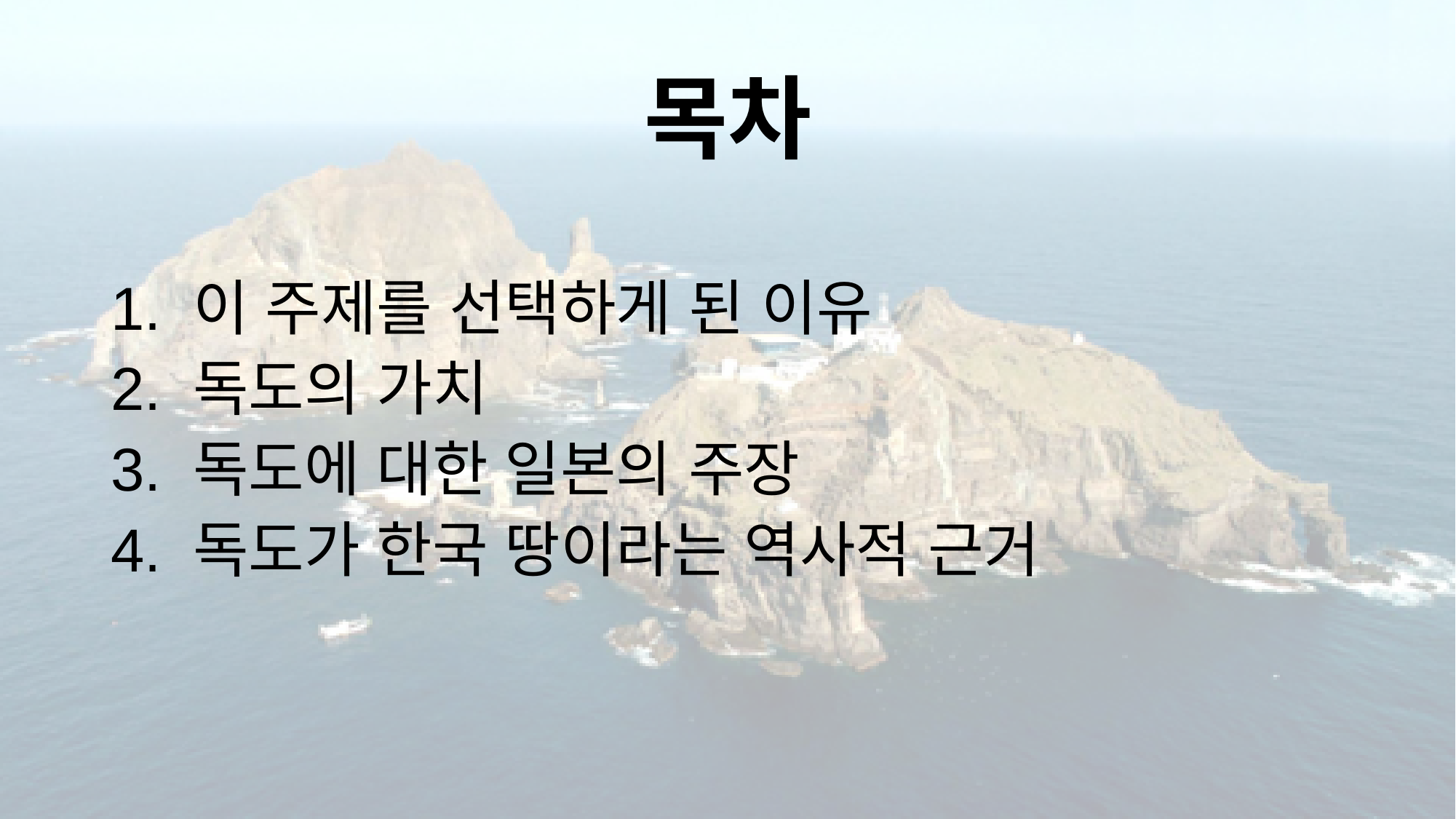

# 목차
1. 이 주제를 선택하게 된 이유
2. 독도의 가치
3. 독도에 대한 일본의 주장
4. 독도가 한국 땅이라는 역사적 근거